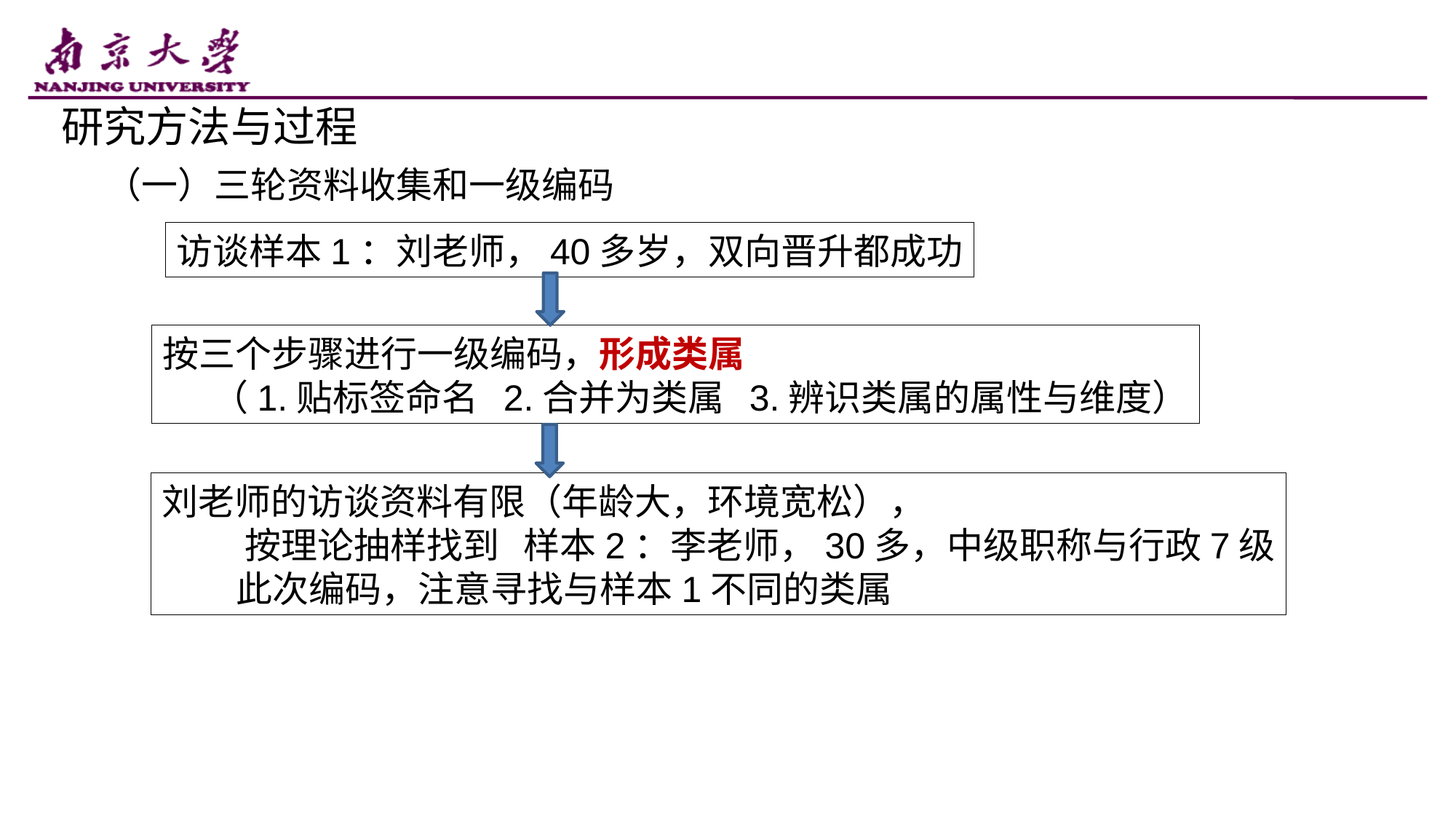

研究方法与过程
（一）三轮资料收集和一级编码
访谈样本1：刘老师，40多岁，双向晋升都成功

按三个步骤进行一级编码，形成类属
     （1.贴标签命名  2.合并为类属  3.辨识类属的属性与维度）

刘老师的访谈资料有限（年龄大，环境宽松），
         按理论抽样找到   样本2：李老师，30多，中级职称与行政7级
        此次编码，注意寻找与样本1不同的类属